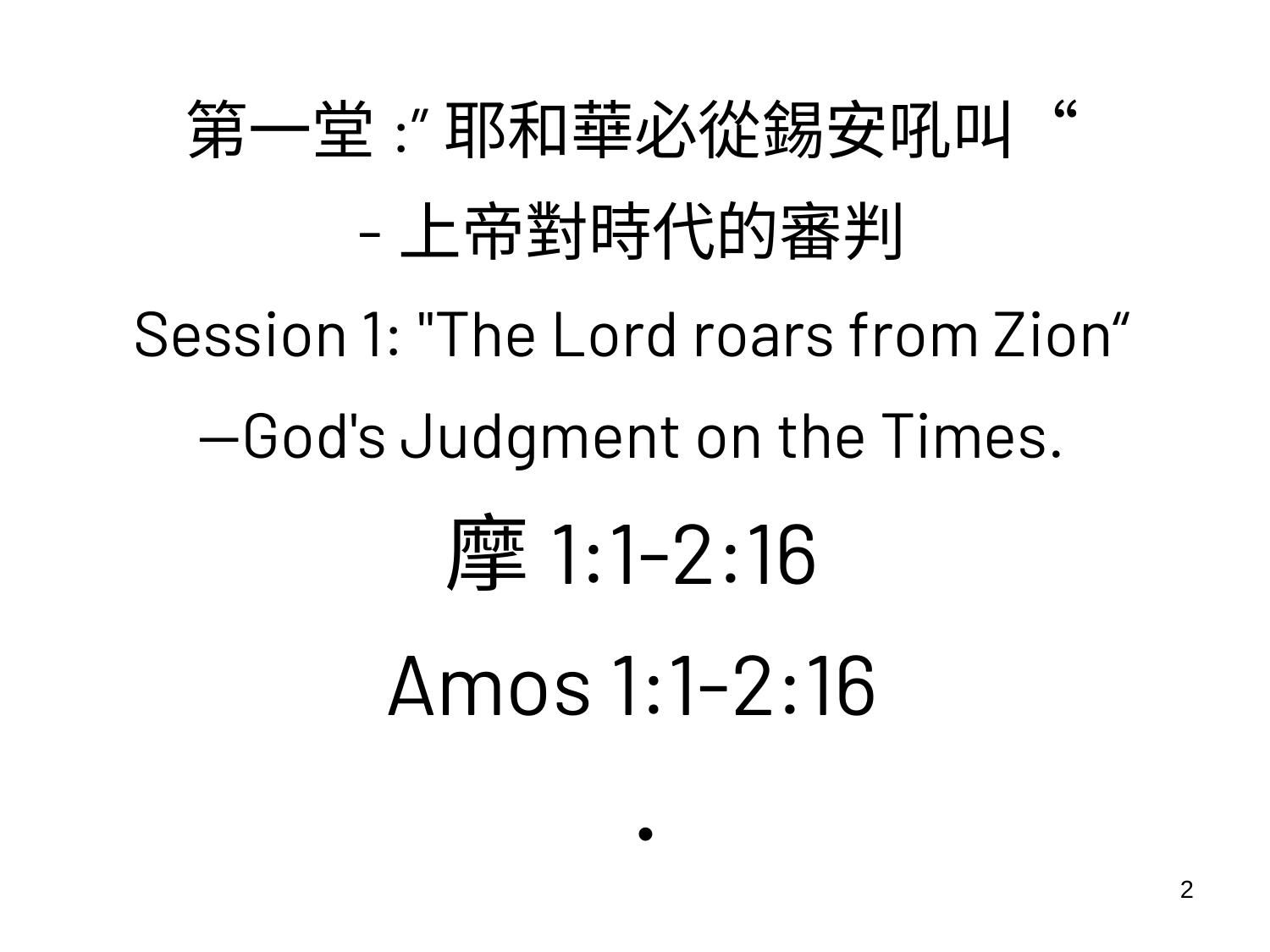

第一堂:”耶和華必從錫安吼叫“
-上帝對時代的審判
Session 1: "The Lord roars from Zion“
—God's Judgment on the Times.
摩1:1-2:16
Amos 1:1-2:16
#
2